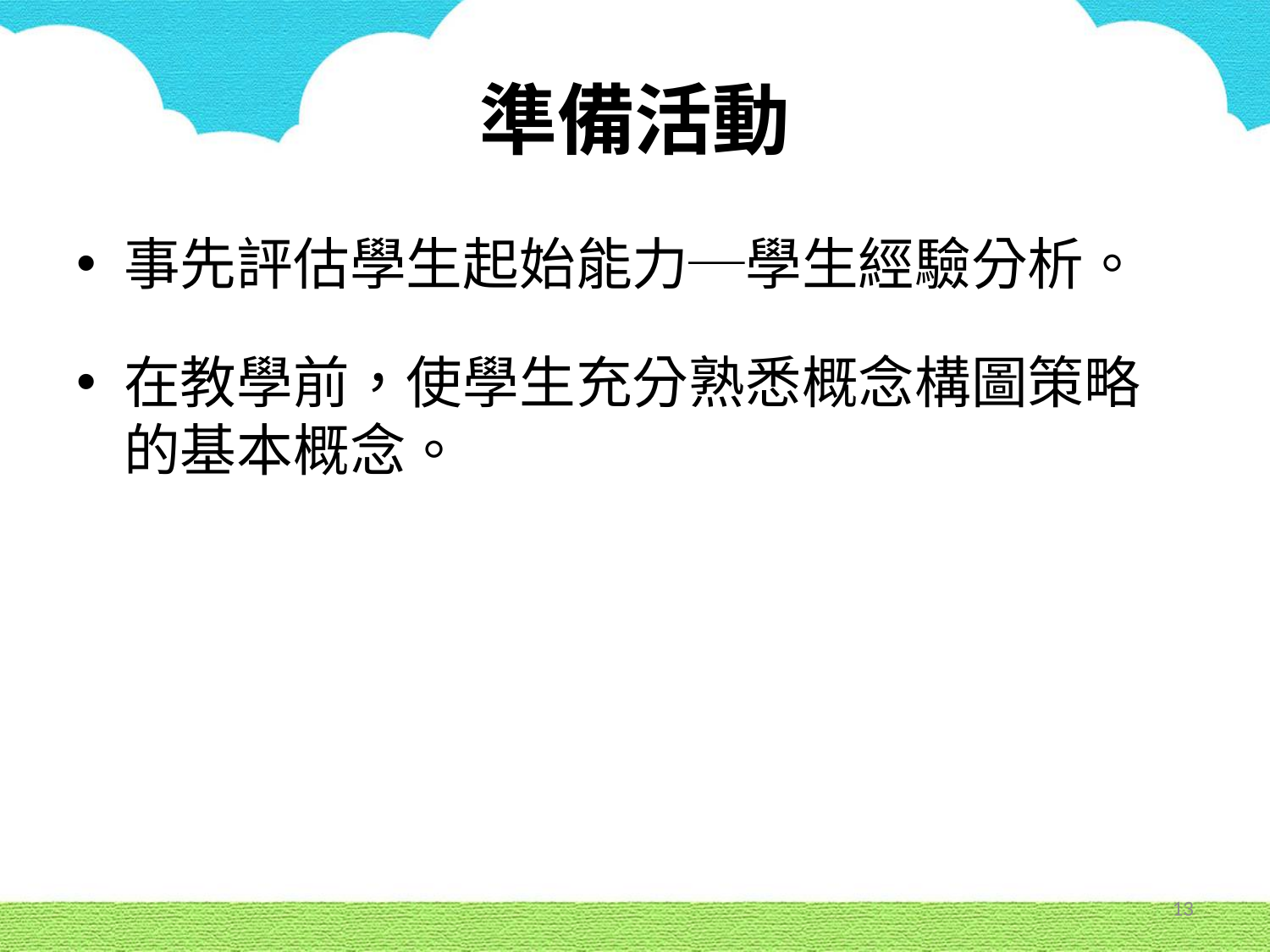

# 準備活動
事先評估學生起始能力─學生經驗分析。

在教學前，使學生充分熟悉概念構圖策略的基本概念。
13